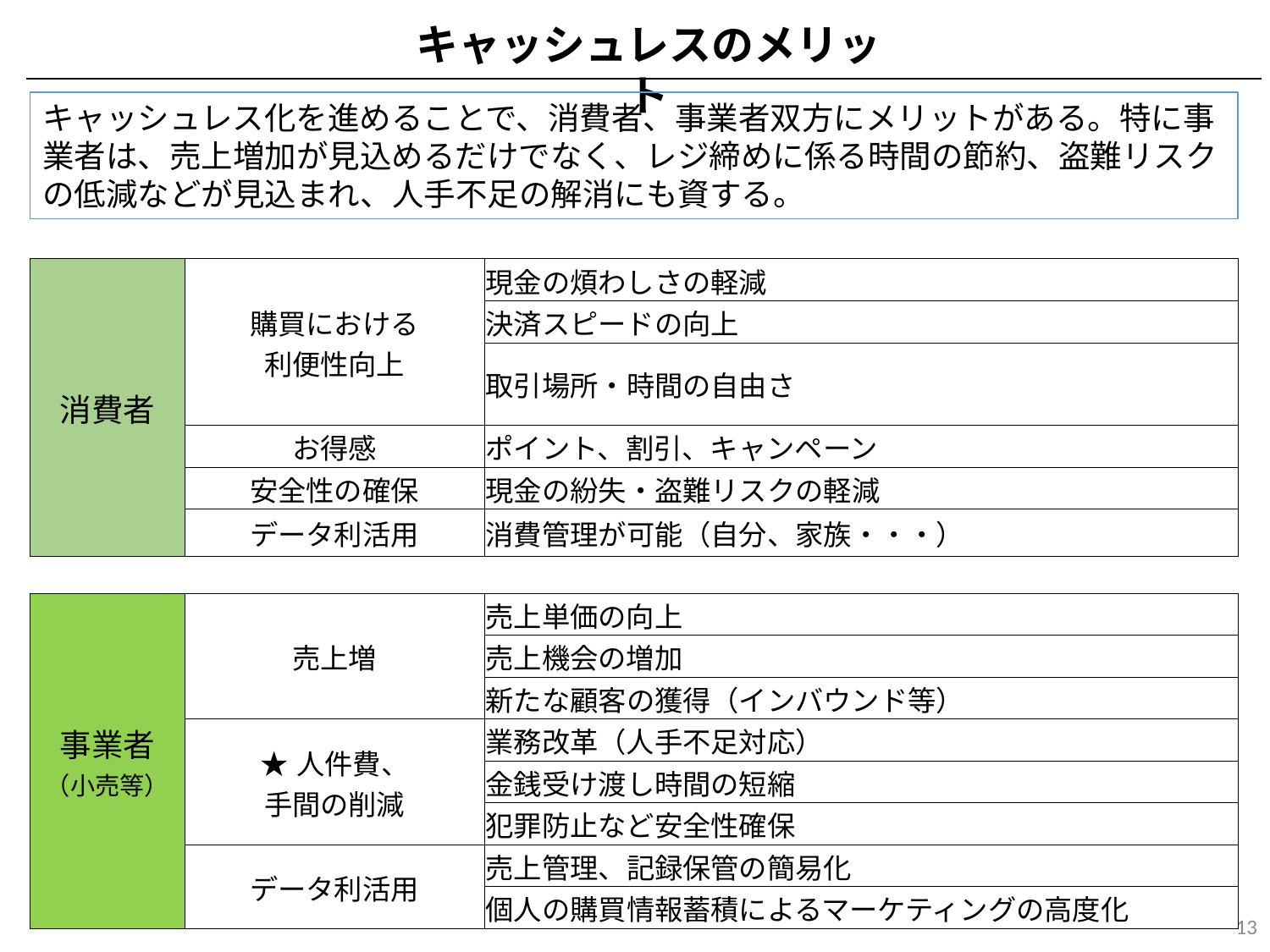

キャッシュレスのメリット
キャッシュレス化を進めることで、消費者、事業者双方にメリットがある。特に事業者は、売上増加が見込めるだけでなく、レジ締めに係る時間の節約、盗難リスクの低減などが見込まれ、人手不足の解消にも資する。
| 消費者 | 購買における 利便性向上 | 現金の煩わしさの軽減 |
| --- | --- | --- |
|  |  | 決済スピードの向上 |
|  |  | 取引場所・時間の自由さ |
|  | お得感 | ポイント、割引、キャンペーン |
|  | 安全性の確保 | 現金の紛失・盗難リスクの軽減 |
|  | データ利活用 | 消費管理が可能（自分、家族・・・） |
|  |  |  |
| 事業者 （小売等） | 売上増 | 売上単価の向上 |
|  |  | 売上機会の増加 |
|  |  | 新たな顧客の獲得（インバウンド等） |
|  | ★人件費、 手間の削減 | 業務改革（人手不足対応） |
|  |  | 金銭受け渡し時間の短縮 |
|  |  | 犯罪防止など安全性確保 |
|  | データ利活用 | 売上管理、記録保管の簡易化 |
|  |  | 個人の購買情報蓄積によるマーケティングの高度化 |
|  |  |  |
| その他 | 取引の透明化 | 脱税、マネーロンダリングの抑制効果 |
| 出典：クレジットカードデータ 利用に係るＡＰＩ 連携に関する検討会資料（第5回）を基に作成 |  |  |
13